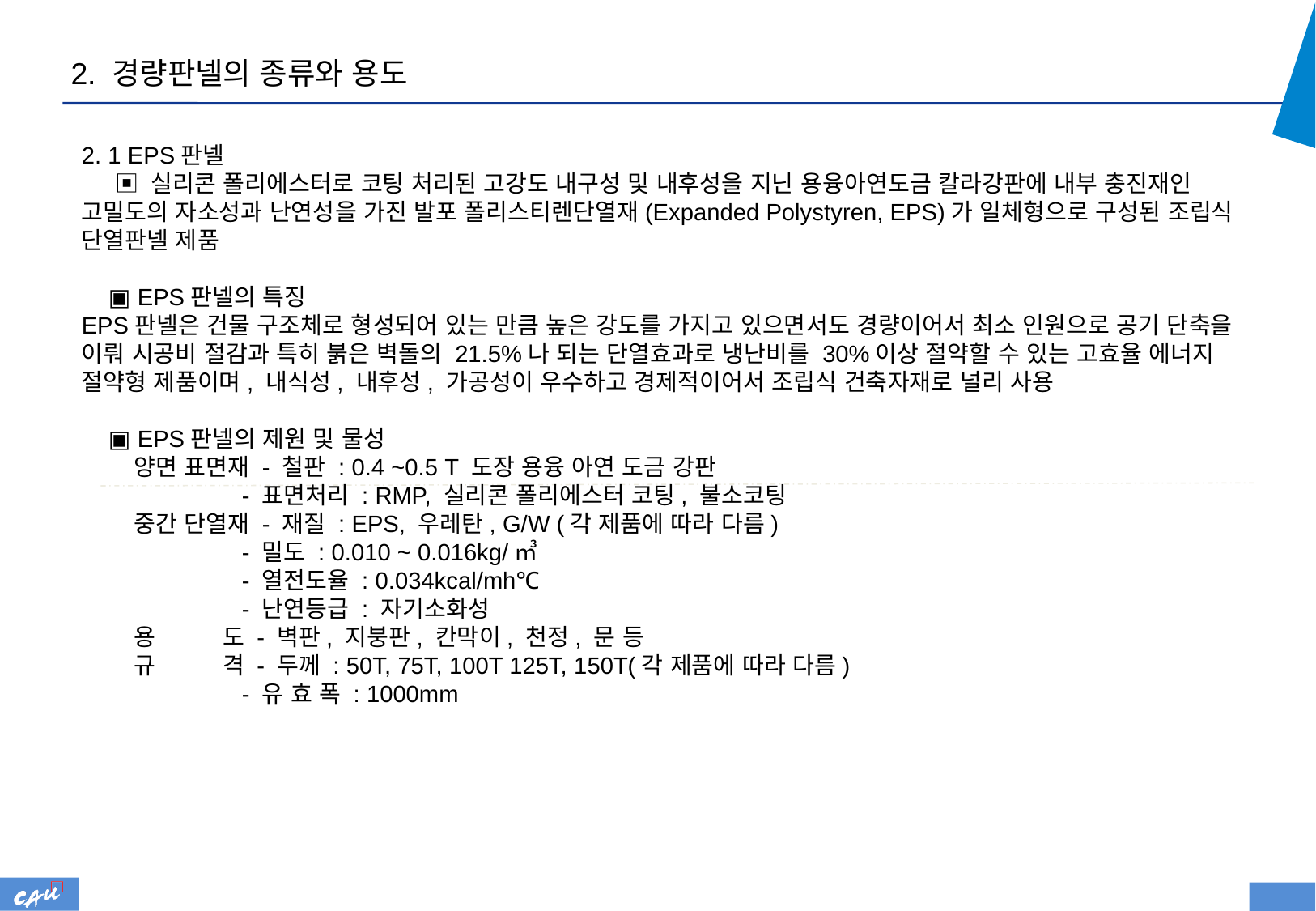

2. 경량판넬의 종류와 용도
2. 1 EPS판넬
     ▣ 실리콘 폴리에스터로 코팅 처리된 고강도 내구성 및 내후성을 지닌 용융아연도금 칼라강판에 내부 충진재인 고밀도의 자소성과 난연성을 가진 발포 폴리스티렌단열재(Expanded Polystyren, EPS)가 일체형으로 구성된 조립식 단열판넬 제품

    ▣ EPS판넬의 특징
EPS판넬은 건물 구조체로 형성되어 있는 만큼 높은 강도를 가지고 있으면서도 경량이어서 최소 인원으로 공기 단축을 이뤄 시공비 절감과 특히 붉은 벽돌의 21.5%나 되는 단열효과로 냉난비를 30%이상 절약할 수 있는 고효율 에너지 절약형 제품이며, 내식성, 내후성, 가공성이 우수하고 경제적이어서 조립식 건축자재로 널리 사용

    ▣ EPS판넬의 제원 및 물성
       양면 표면재 - 철판 : 0.4 ~0.5 T 도장 용융 아연 도금 강판
                        - 표면처리 : RMP, 실리콘 폴리에스터 코팅, 불소코팅
       중간 단열재 - 재질 : EPS, 우레탄, G/W (각 제품에 따라 다름)
                        - 밀도 : 0.010 ~ 0.016kg/㎥
                        - 열전도율 : 0.034kcal/mh℃
                        - 난연등급 : 자기소화성
       용          도 - 벽판, 지붕판, 칸막이, 천정, 문 등
       규          격 - 두께 : 50T, 75T, 100T 125T, 150T(각 제품에 따라 다름)
                        - 유 효 폭 : 1000mm
3